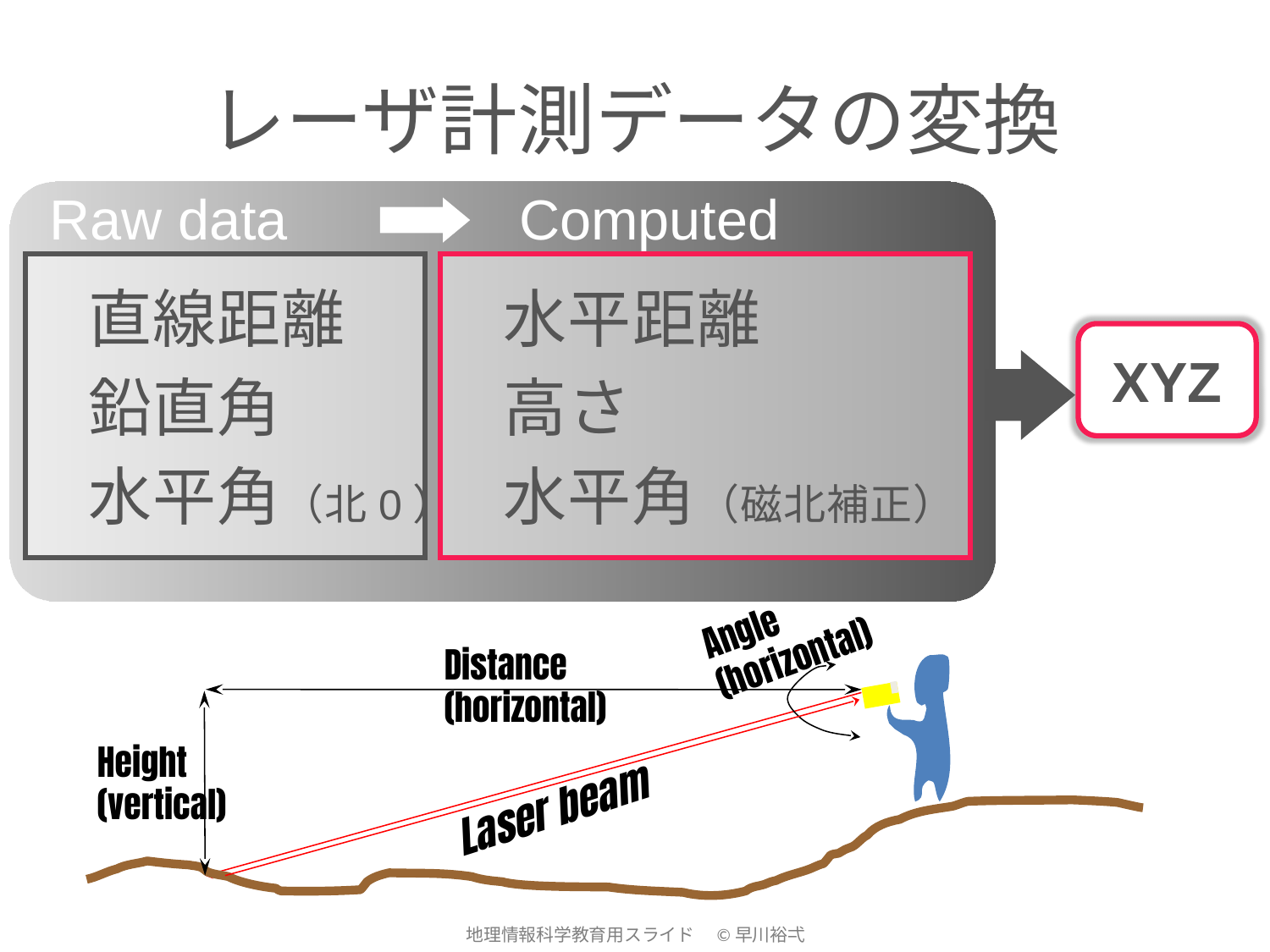

# レーザ計測データの変換
Raw data
Computed

直線距離
鉛直角
水平角（北0）
水平距離
高さ
水平角（磁北補正）
XYZ
Angle (horizontal)
Distance (horizontal)

Height (vertical)
Laser beam